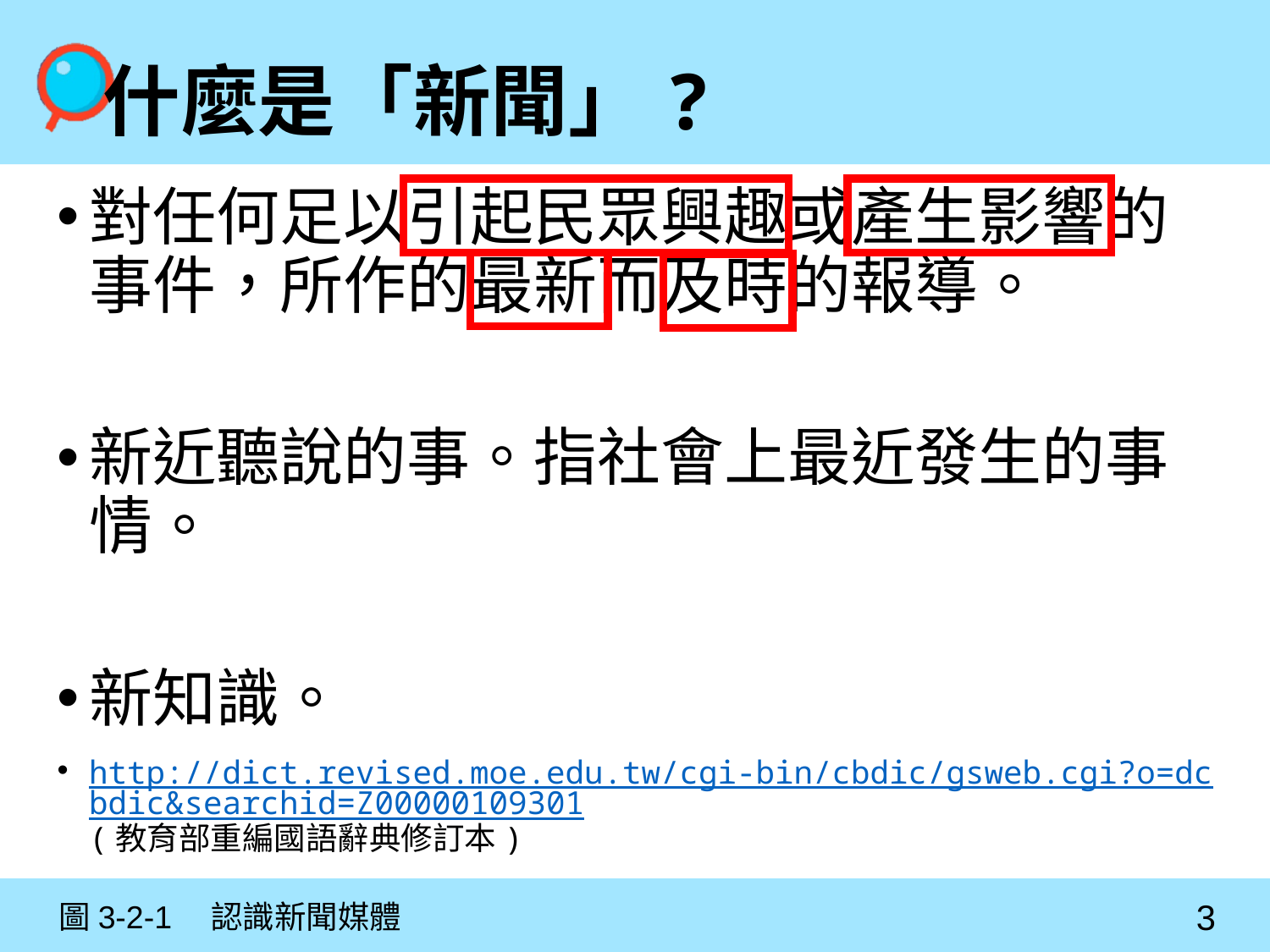

什麼是「新聞」?
對任何足以引起民眾興趣或產生影響的事件，所作的最新而及時的報導。

新近聽說的事。指社會上最近發生的事情。

新知識。
http://dict.revised.moe.edu.tw/cgi-bin/cbdic/gsweb.cgi?o=dcbdic&searchid=Z00000109301(教育部重編國語辭典修訂本)

3